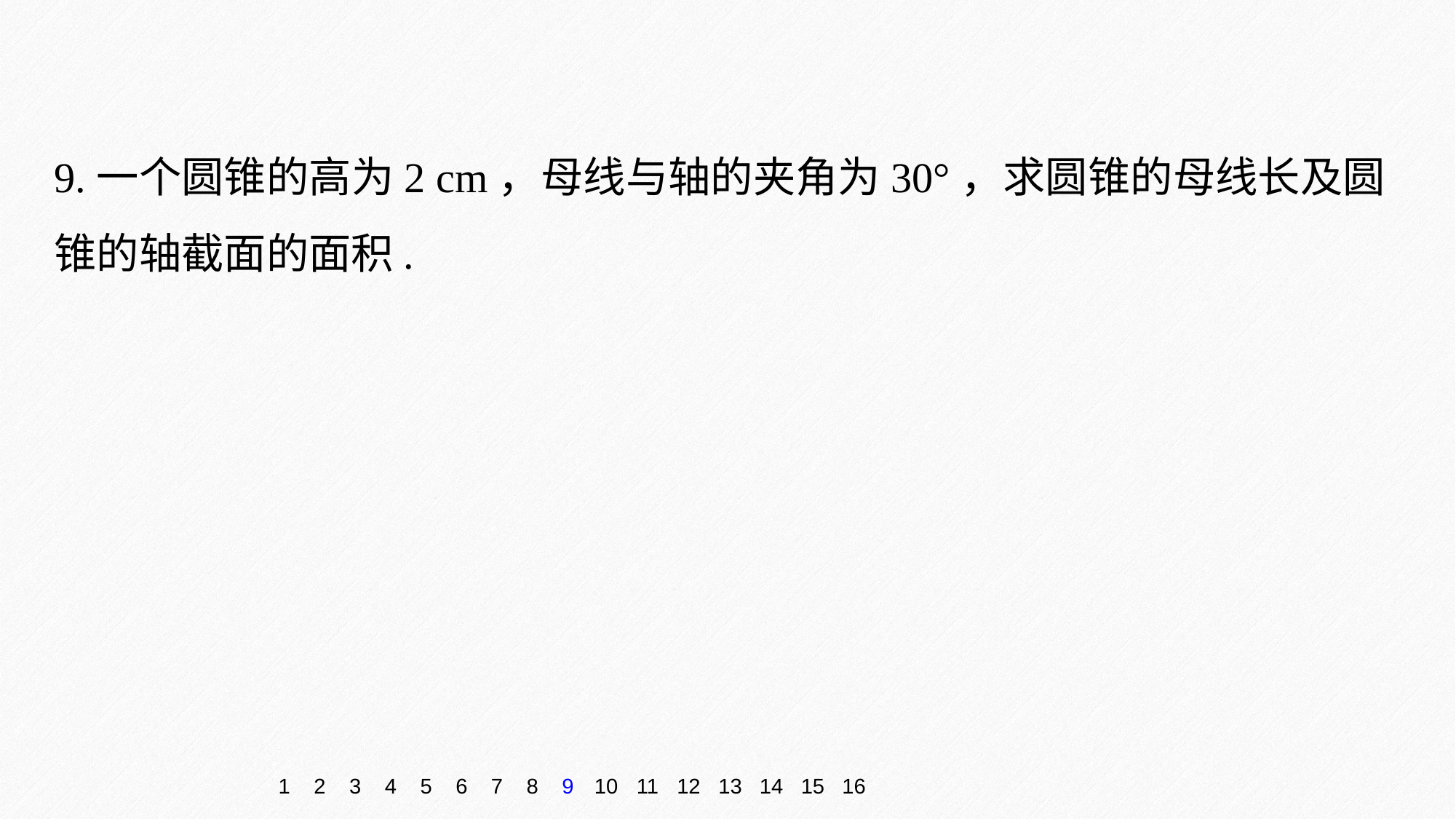

9.一个圆锥的高为2 cm，母线与轴的夹角为30°，求圆锥的母线长及圆锥的轴截面的面积.
1
2
3
4
5
6
7
8
9
10
11
12
13
14
15
16